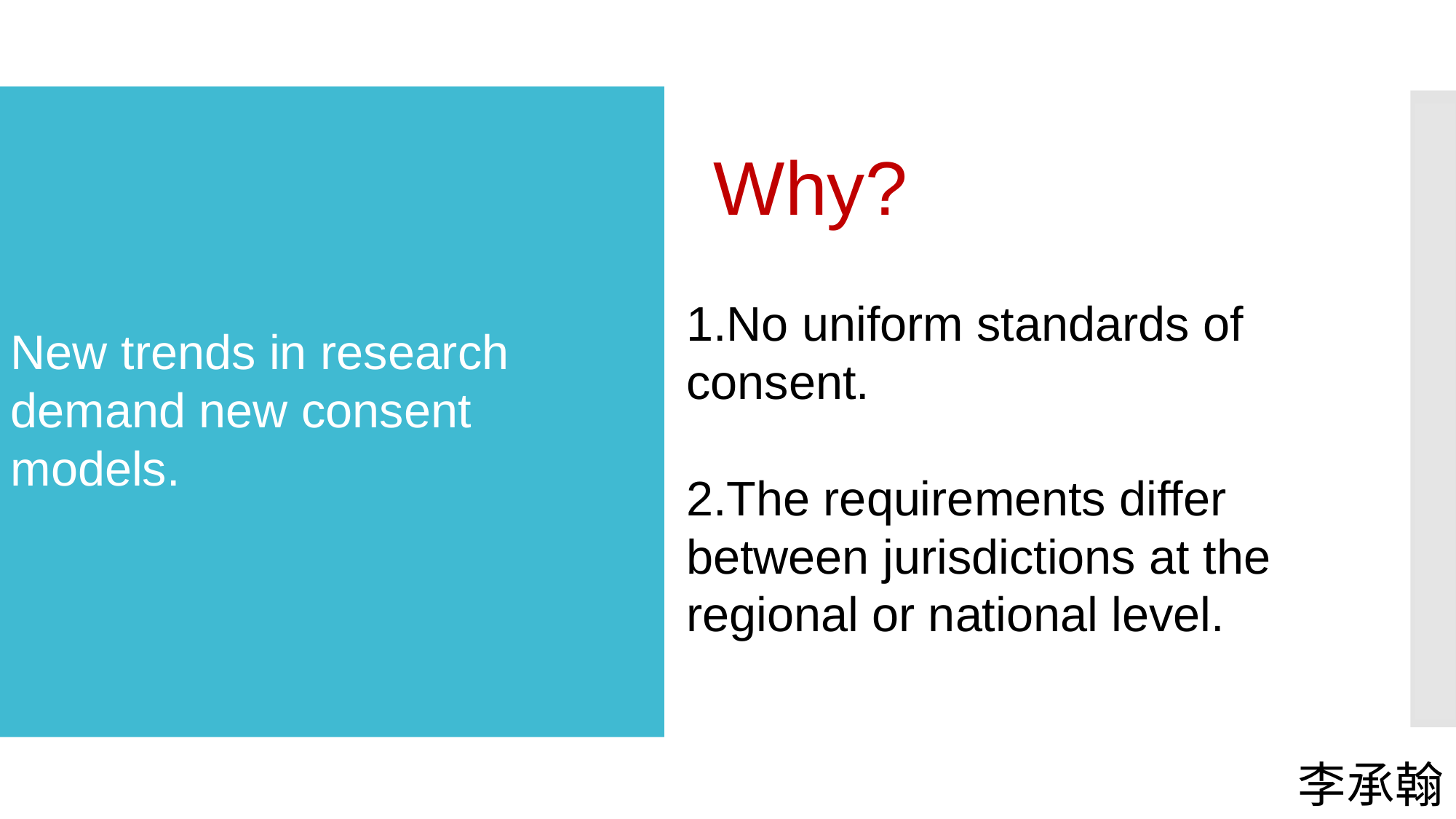

#
Why?
1.No uniform standards of consent.

2.The requirements differ between jurisdictions at the regional or national level.
New trends in research demand new consent models.
李承翰